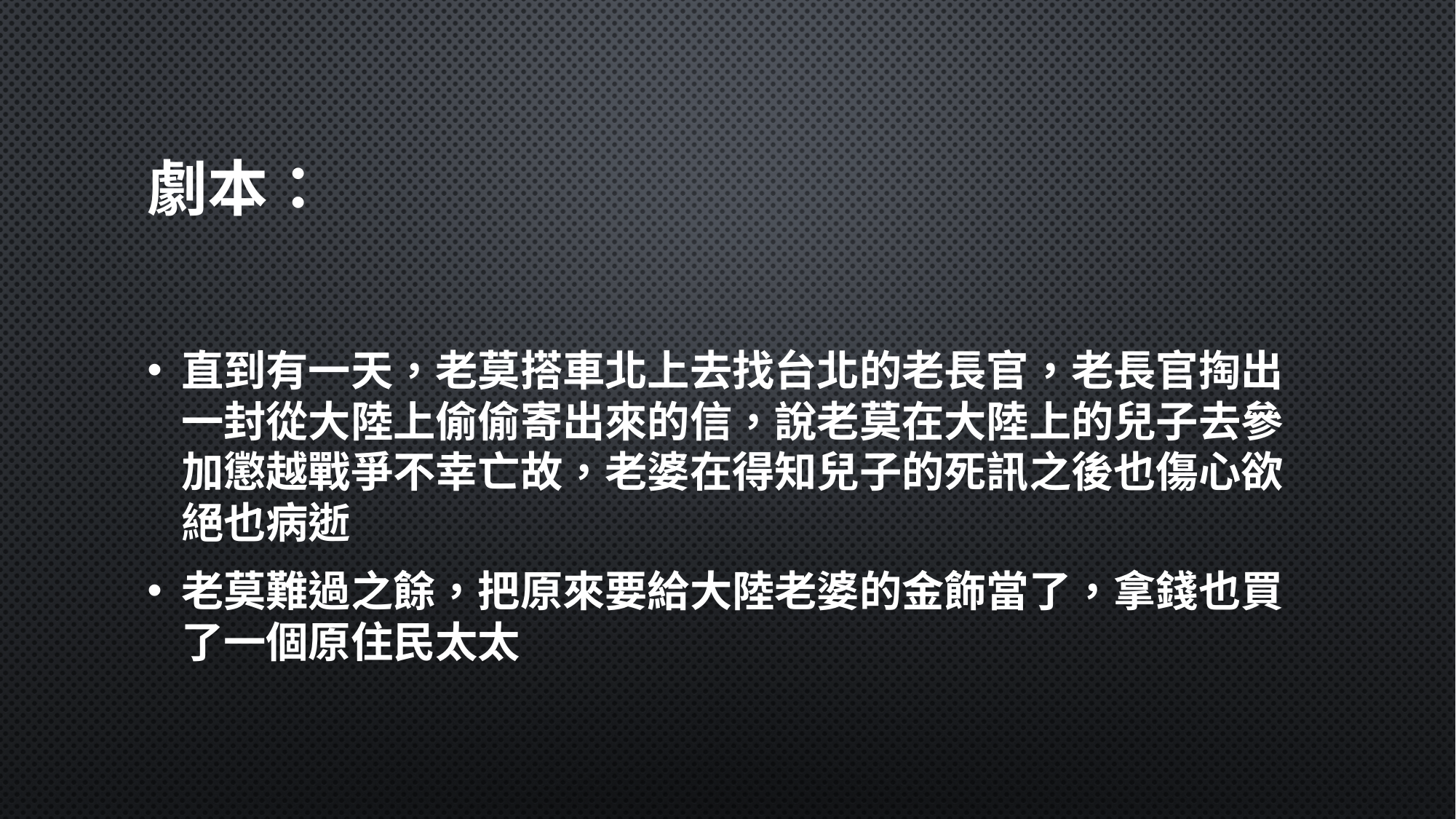

# 劇本：
直到有一天，老莫搭車北上去找台北的老長官，老長官掏出一封從大陸上偷偷寄出來的信，說老莫在大陸上的兒子去參加懲越戰爭不幸亡故，老婆在得知兒子的死訊之後也傷心欲絕也病逝
老莫難過之餘，把原來要給大陸老婆的金飾當了，拿錢也買了一個原住民太太